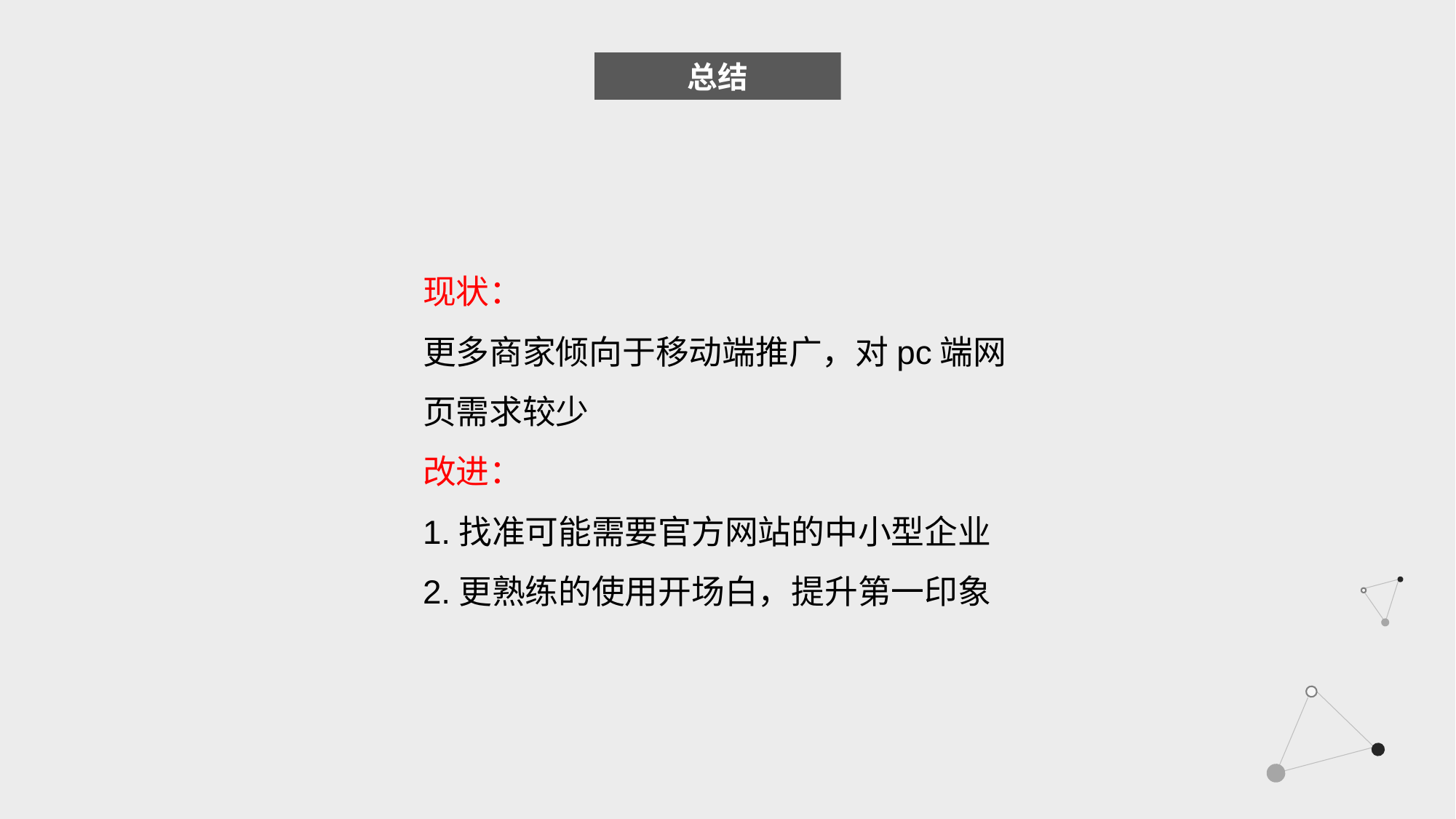

总结
现状：
更多商家倾向于移动端推广，对pc端网页需求较少
改进：
1.找准可能需要官方网站的中小型企业
2.更熟练的使用开场白，提升第一印象